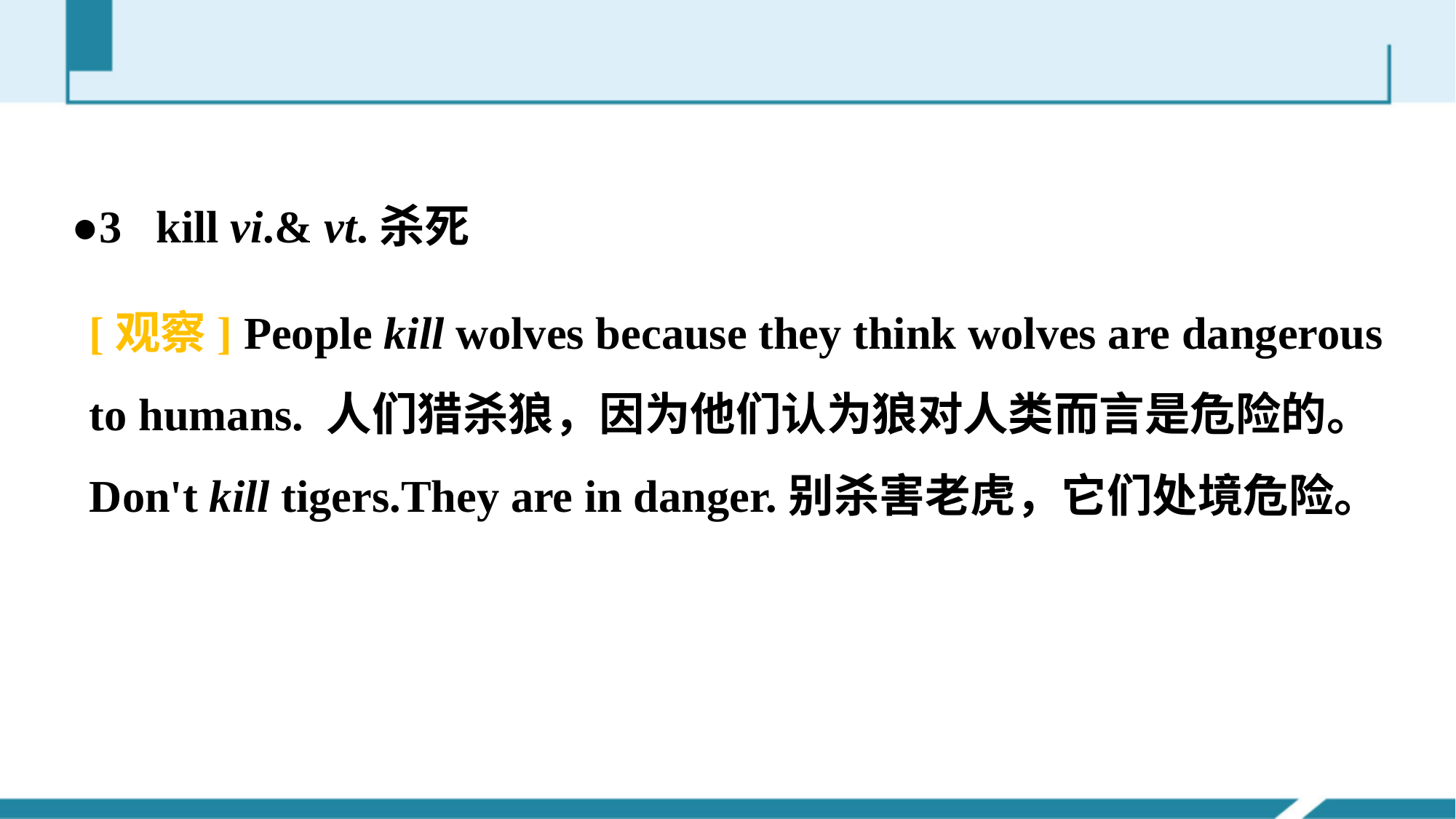

●3   kill vi.& vt.杀死
[观察] People kill wolves because they think wolves are dangerous to humans. 人们猎杀狼，因为他们认为狼对人类而言是危险的。
Don't kill tigers.They are in danger.别杀害老虎，它们处境危险。